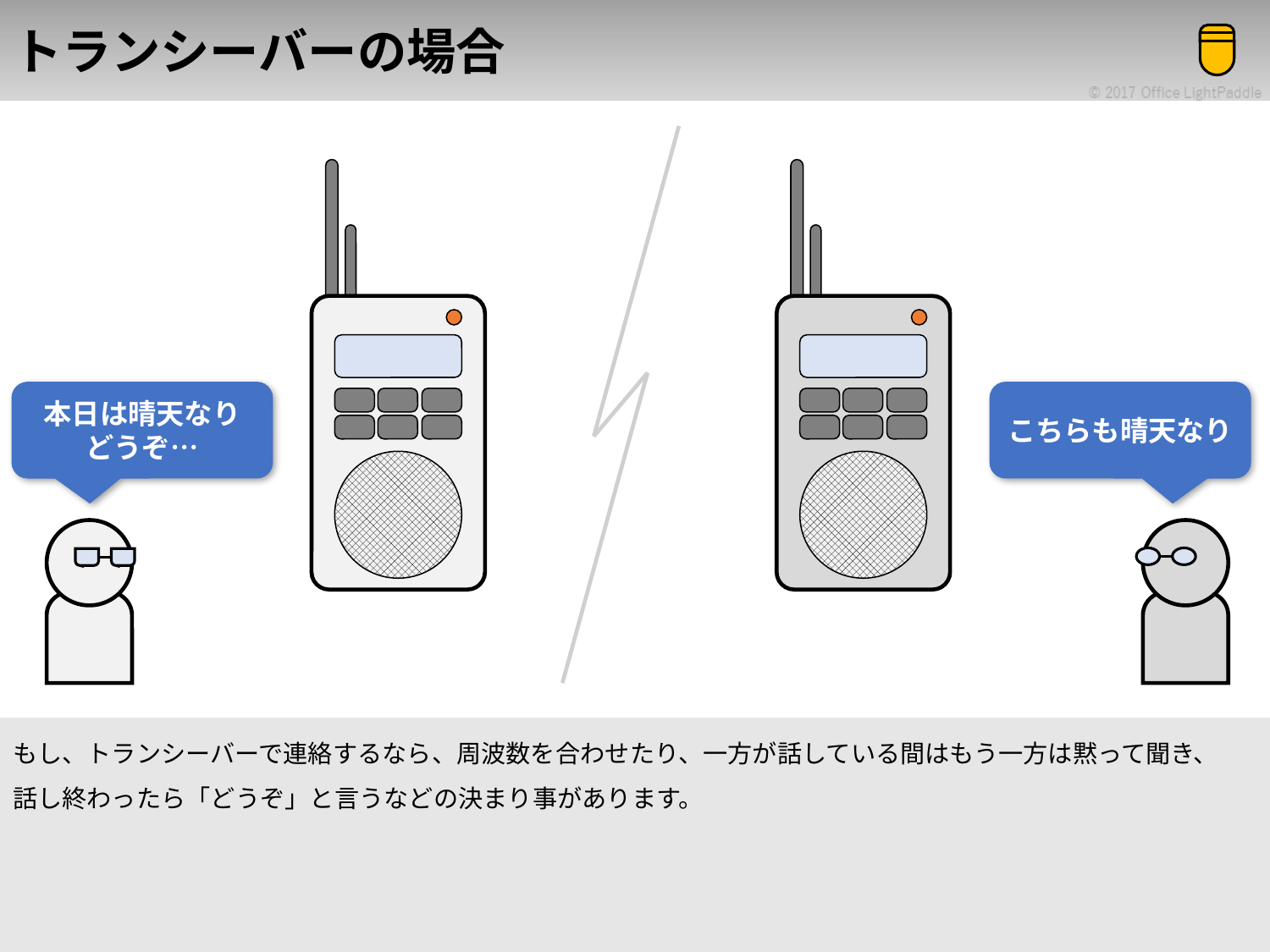

# トランシーバーの場合

本日は晴天なり
どうぞ…
こちらも晴天なり

もし、トランシーバーで連絡するなら、周波数を合わせたり、一方が話している間はもう一方は黙って聞き、
話し終わったら「どうぞ」と言うなどの決まり事があります。